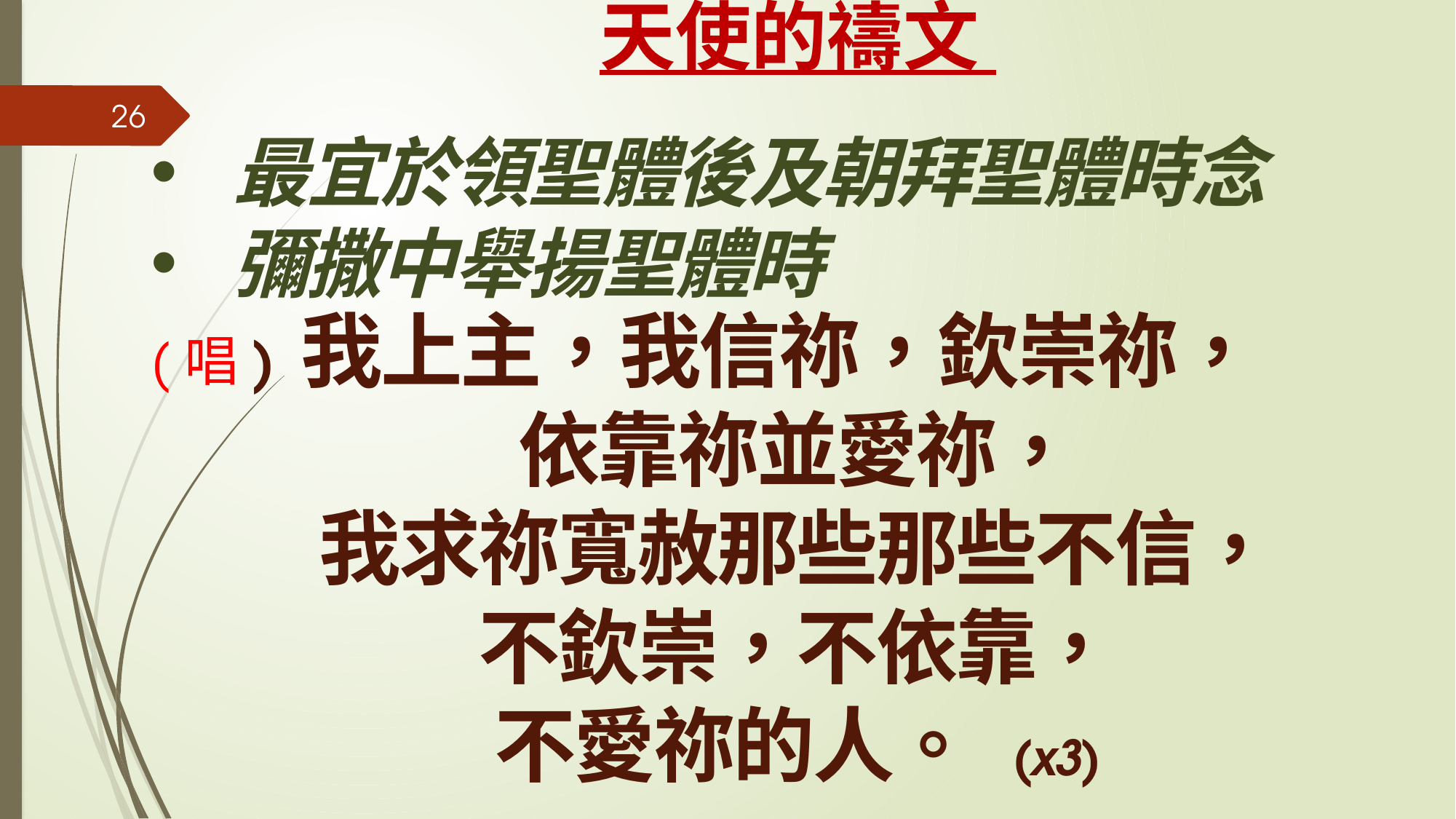

天使的禱文

最宜於領聖體後及朝拜聖體時念
彌撒中舉揚聖體時

(唱) 我上主，我信祢，欽崇祢，
依靠祢並愛祢，
我求祢寬赦那些那些不信，
不欽崇，不依靠，
不愛祢的人。 (x3)
26